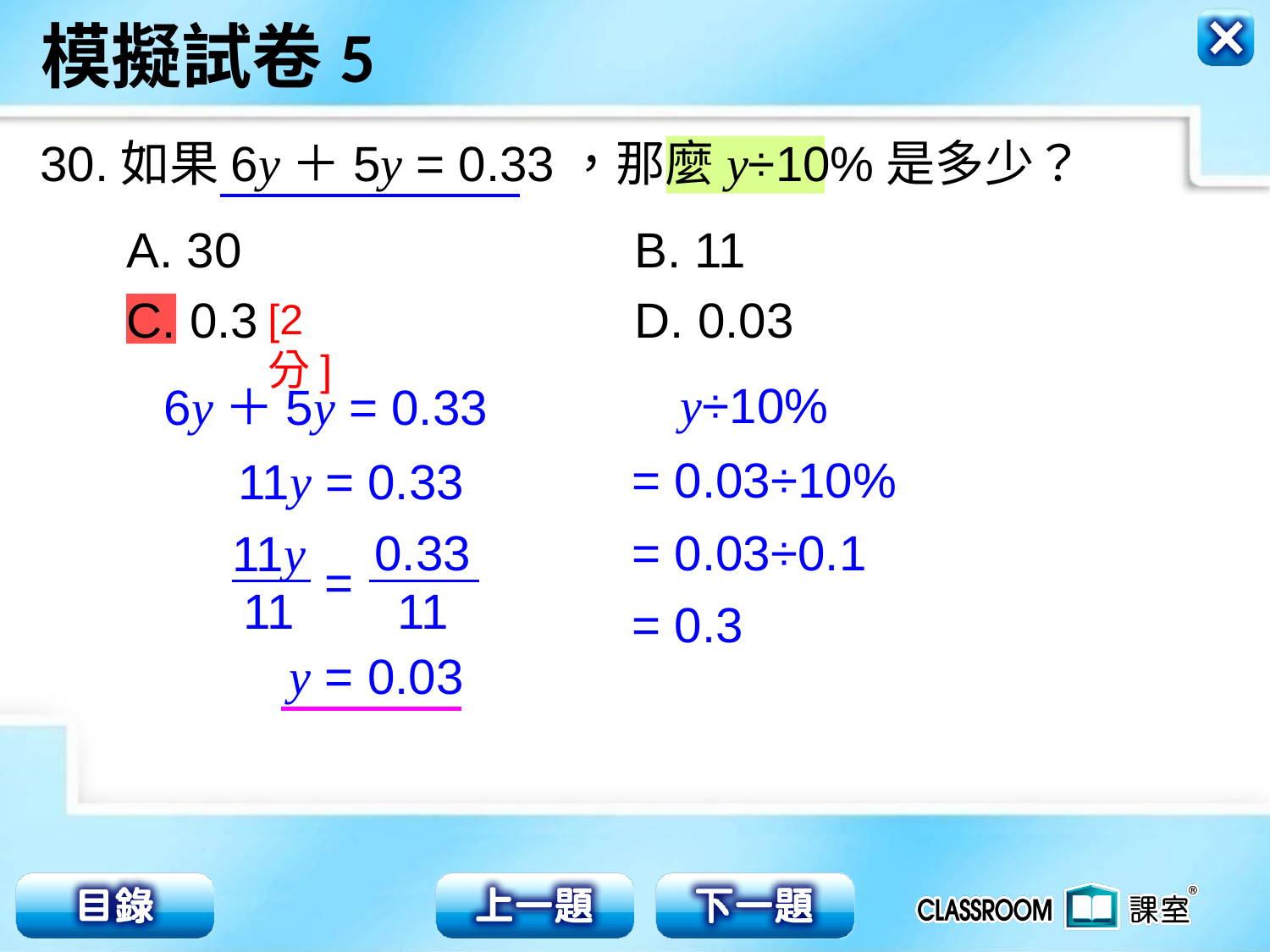

30.
如果6y＋5y = 0.33，那麼y÷10%是多少？

A. 30				B. 11
C. 0.3			D. 0.03
[2分]

y÷10%
6y＋5y = 0.33
= 0.03÷10%
11y = 0.33
= 0.03÷0.1
0.33
11
11y
11
=
= 0.3
y = 0.03